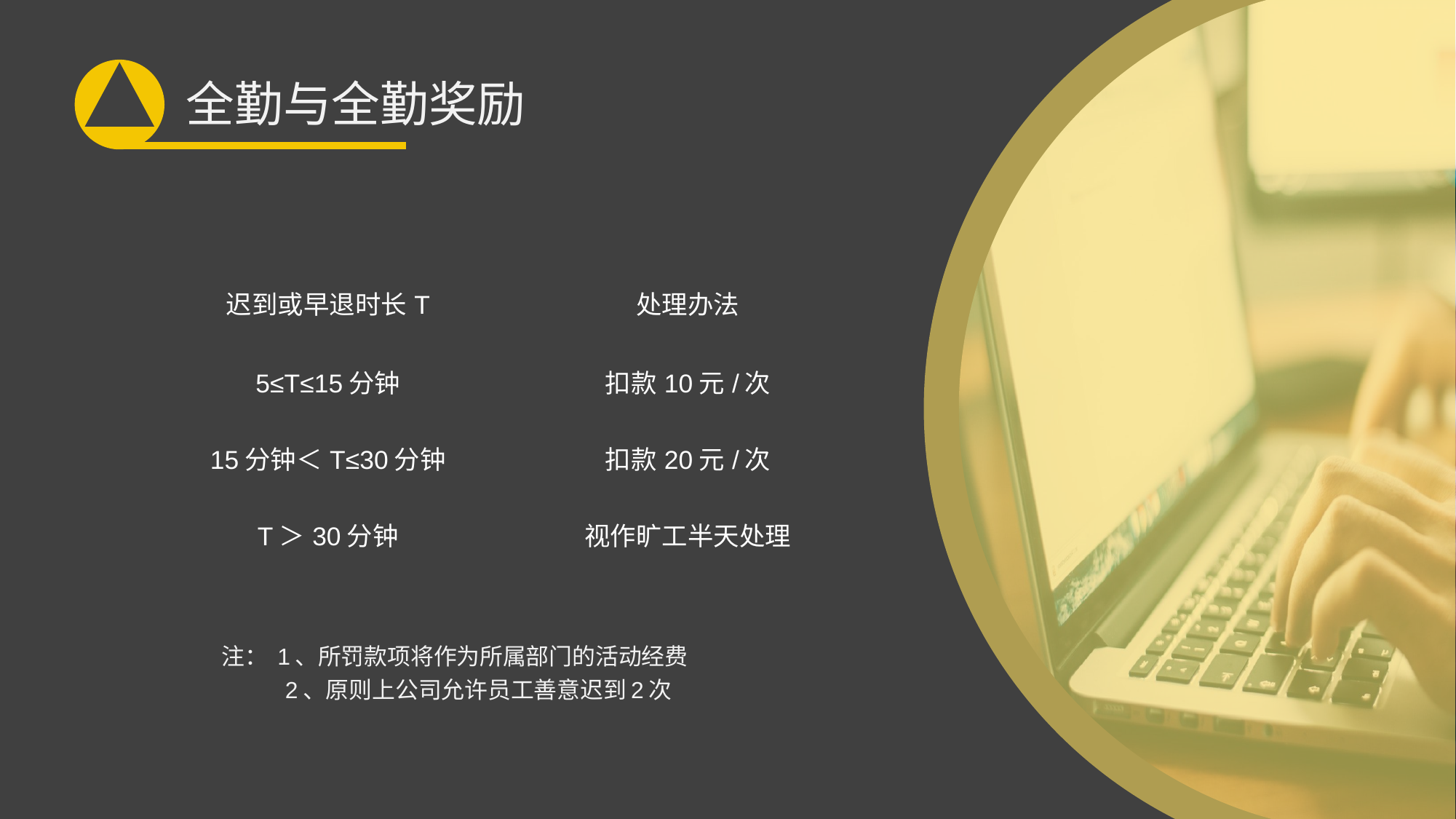

全勤与全勤奖励
| 迟到或早退时长T | 处理办法 |
| --- | --- |
| 5≤T≤15分钟 | 扣款10元/次 |
| 15分钟＜T≤30分钟 | 扣款20元/次 |
| T＞30分钟 | 视作旷工半天处理 |
注： 1、所罚款项将作为所属部门的活动经费
          2、原则上公司允许员工善意迟到2次